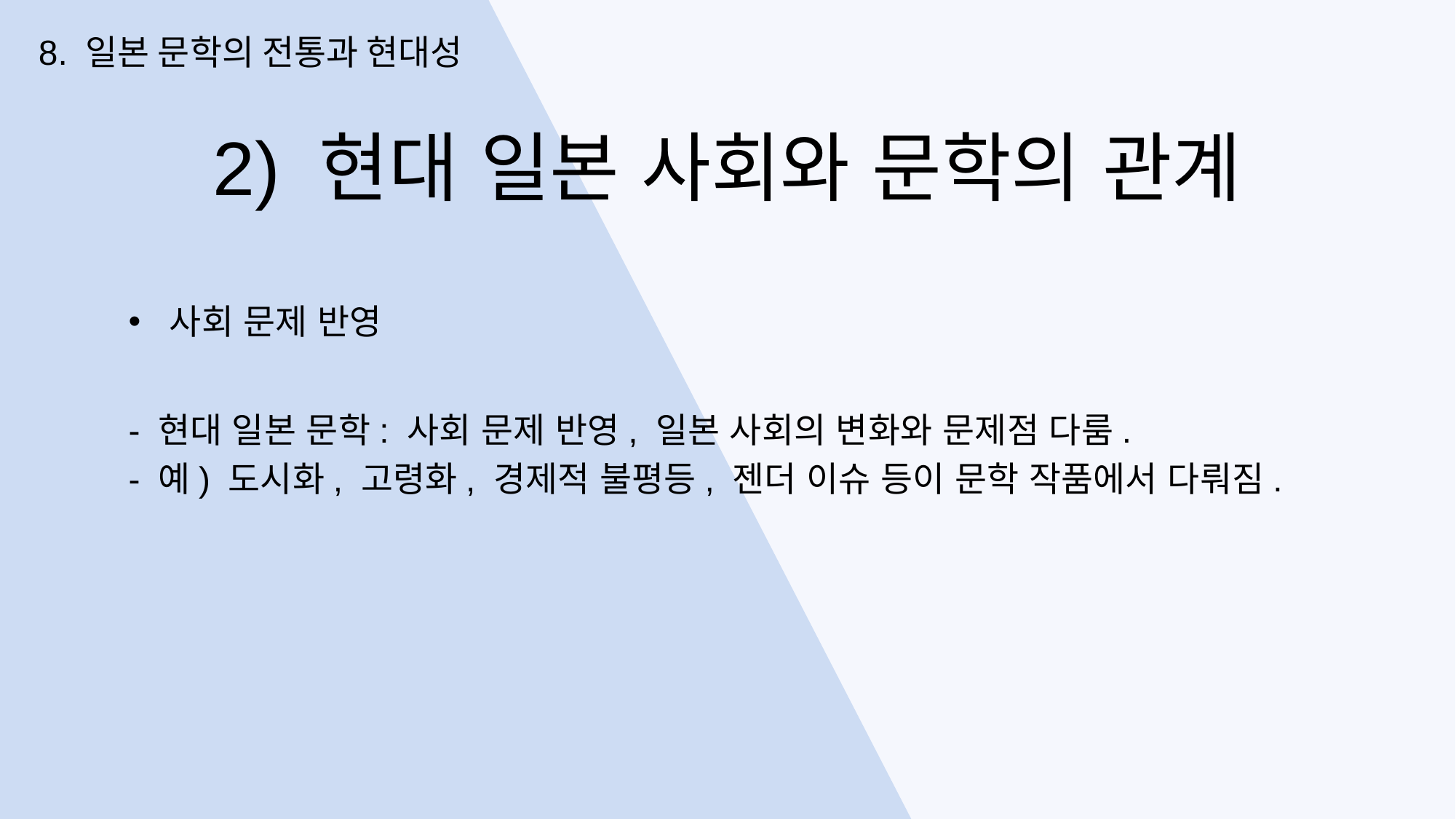

8. 일본 문학의 전통과 현대성
2) 현대 일본 사회와 문학의 관계
사회 문제 반영

- 현대 일본 문학: 사회 문제 반영, 일본 사회의 변화와 문제점 다룸.
- 예) 도시화, 고령화, 경제적 불평등, 젠더 이슈 등이 문학 작품에서 다뤄짐.